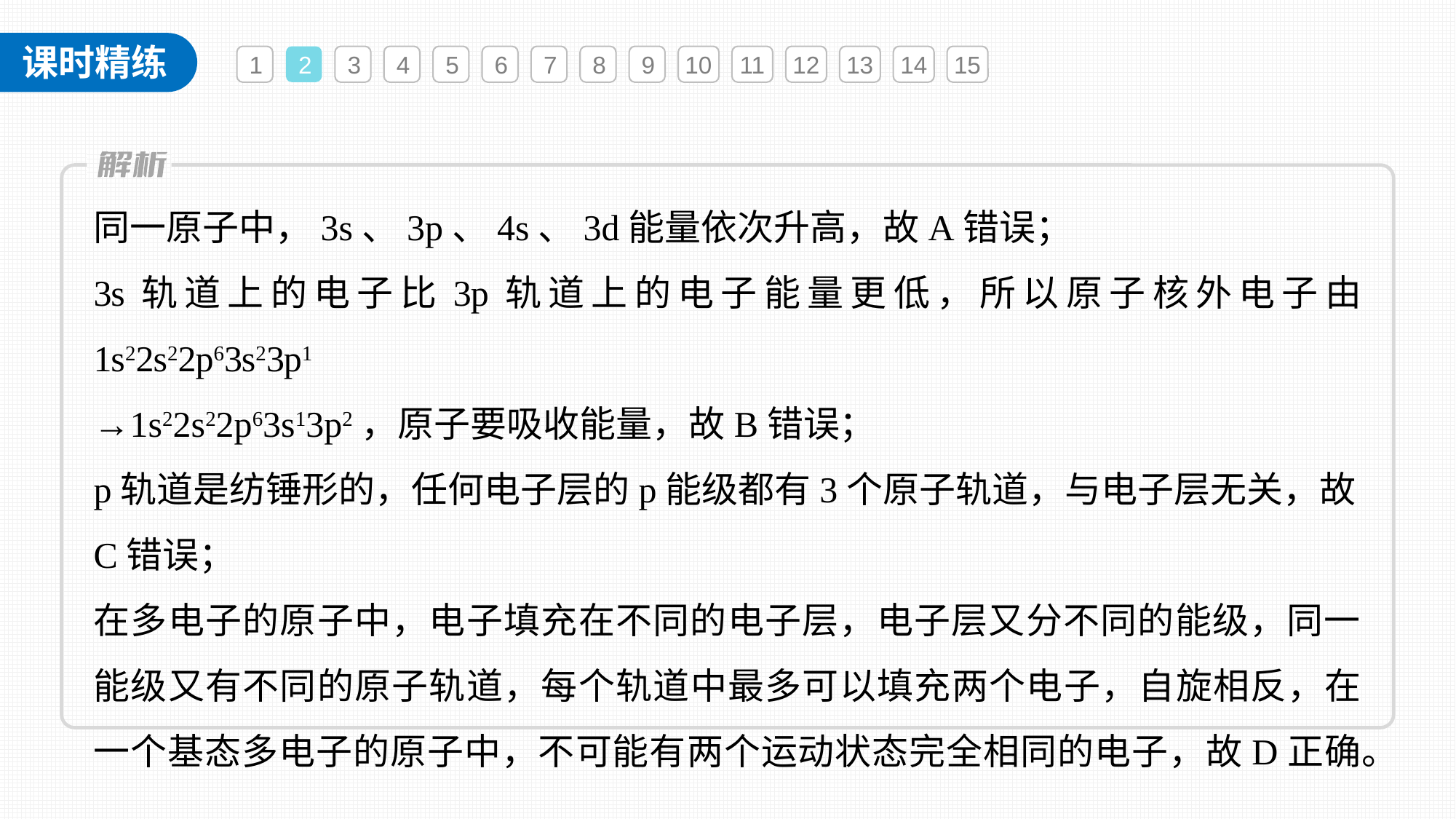

1
2
3
4
5
6
7
8
9
10
11
12
13
14
15

同一原子中，3s、3p、4s、3d能量依次升高，故A错误；
3s轨道上的电子比3p轨道上的电子能量更低，所以原子核外电子由 1s22s22p63s23p1
→1s22s22p63s13p2，原子要吸收能量，故B错误；
p轨道是纺锤形的，任何电子层的p能级都有3个原子轨道，与电子层无关，故C错误；
在多电子的原子中，电子填充在不同的电子层，电子层又分不同的能级，同一能级又有不同的原子轨道，每个轨道中最多可以填充两个电子，自旋相反，在一个基态多电子的原子中，不可能有两个运动状态完全相同的电子，故D正确。